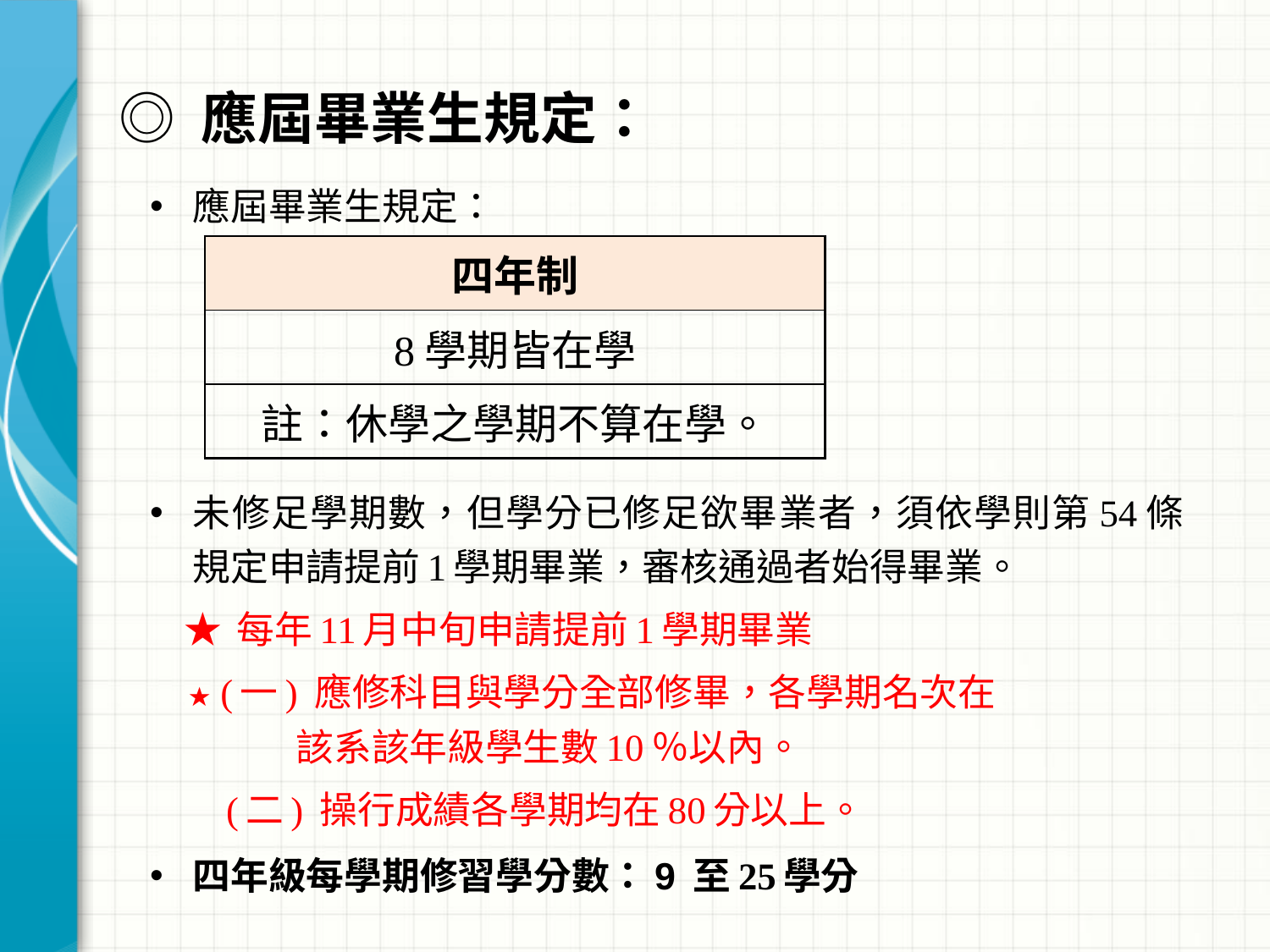

# ◎ 應屆畢業生規定：
應屆畢業生規定：

未修足學期數，但學分已修足欲畢業者，須依學則第54條規定申請提前1學期畢業，審核通過者始得畢業。
    ★ 每年11月中旬申請提前1學期畢業
    ★ (一) 應修科目與學分全部修畢，各學期名次在
該系該年級學生數10％以內。
        (二) 操行成績各學期均在80分以上。
四年級每學期修習學分數：9 至25學分
| 四年制 |
| --- |
| 8學期皆在學 |
| 註：休學之學期不算在學。 |